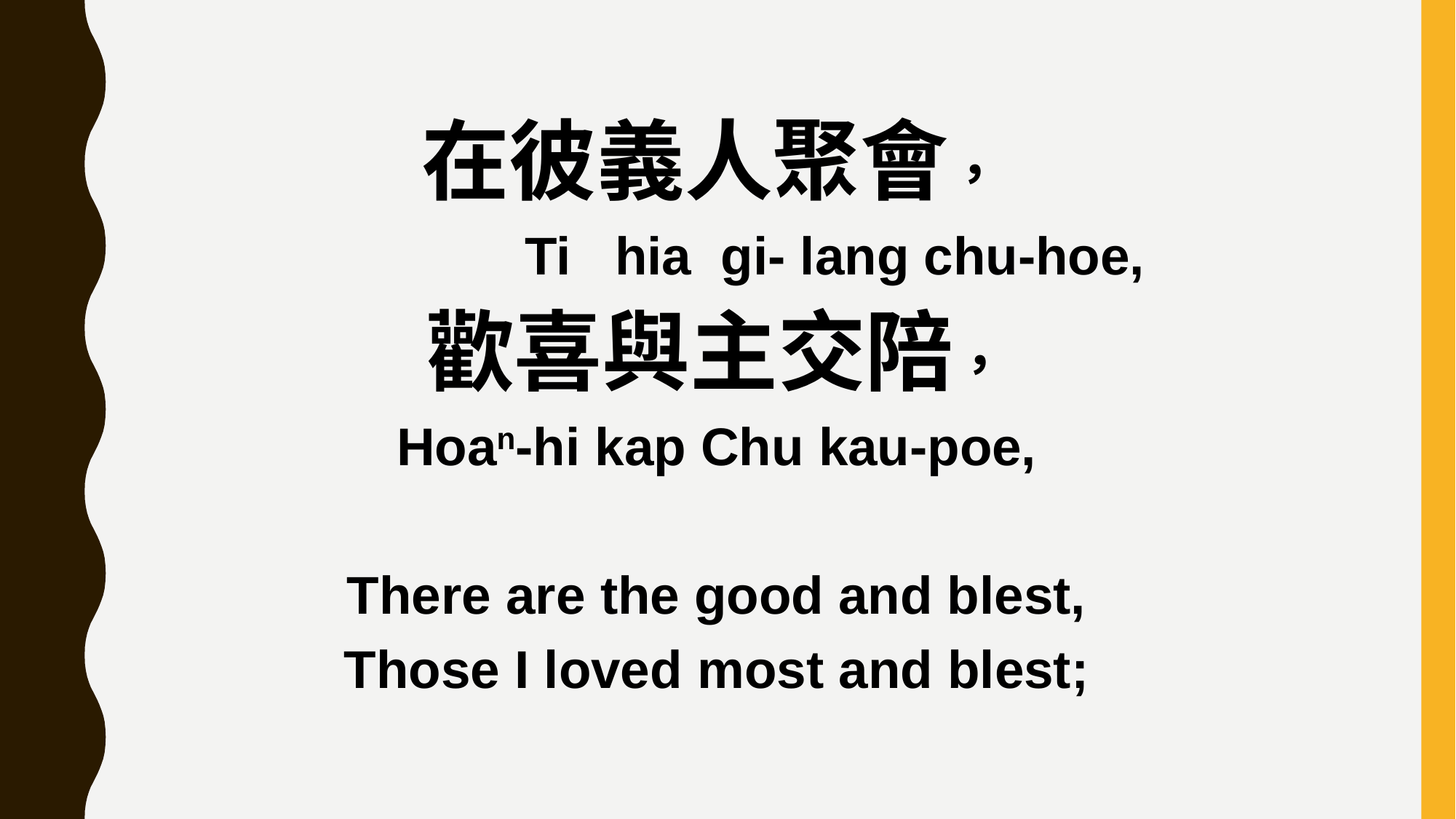

在彼義人聚會，
                        Ti   hia  gi- lang chu-hoe,
歡喜與主交陪，
Hoan-hi kap Chu kau-poe,

There are the good and blest,
Those I loved most and blest;